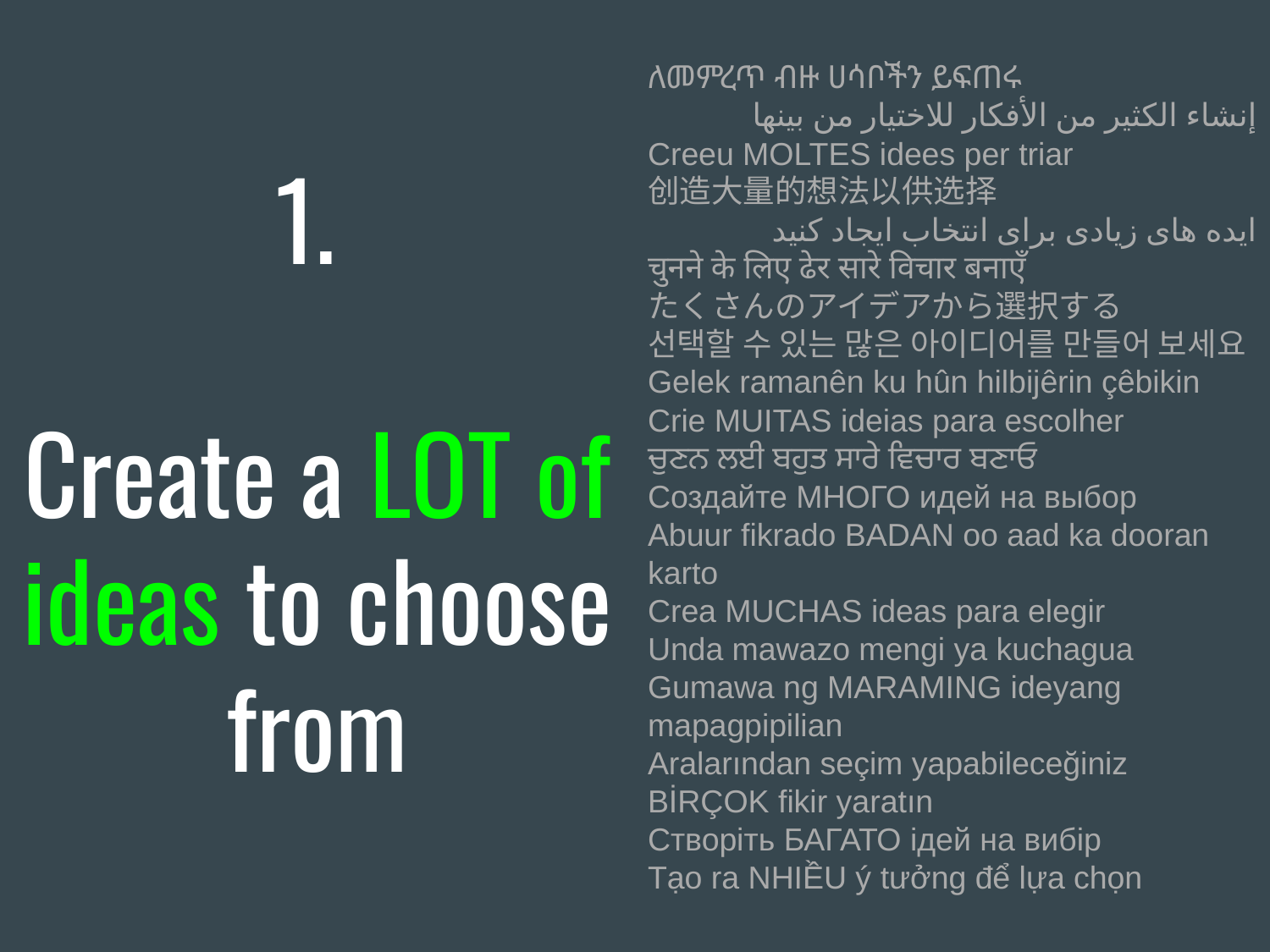

1.
Create a LOT of ideas to choose from
ለመምረጥ ብዙ ሀሳቦችን ይፍጠሩ
إنشاء الكثير من الأفكار للاختيار من بينها
Creeu MOLTES idees per triar
创造大量的想法以供选择
ایده های زیادی برای انتخاب ایجاد کنید
चुनने के लिए ढेर सारे विचार बनाएँ
たくさんのアイデアから選択する
선택할 수 있는 많은 아이디어를 만들어 보세요
Gelek ramanên ku hûn hilbijêrin çêbikin
Crie MUITAS ideias para escolher
ਚੁਣਨ ਲਈ ਬਹੁਤ ਸਾਰੇ ਵਿਚਾਰ ਬਣਾਓ
Создайте МНОГО идей на выбор
Abuur fikrado BADAN oo aad ka dooran karto
Crea MUCHAS ideas para elegir
Unda mawazo mengi ya kuchagua
Gumawa ng MARAMING ideyang mapagpipilian
Aralarından seçim yapabileceğiniz BİRÇOK fikir yaratın
Створіть БАГАТО ідей на вибір
Tạo ra NHIỀU ý tưởng để lựa chọn